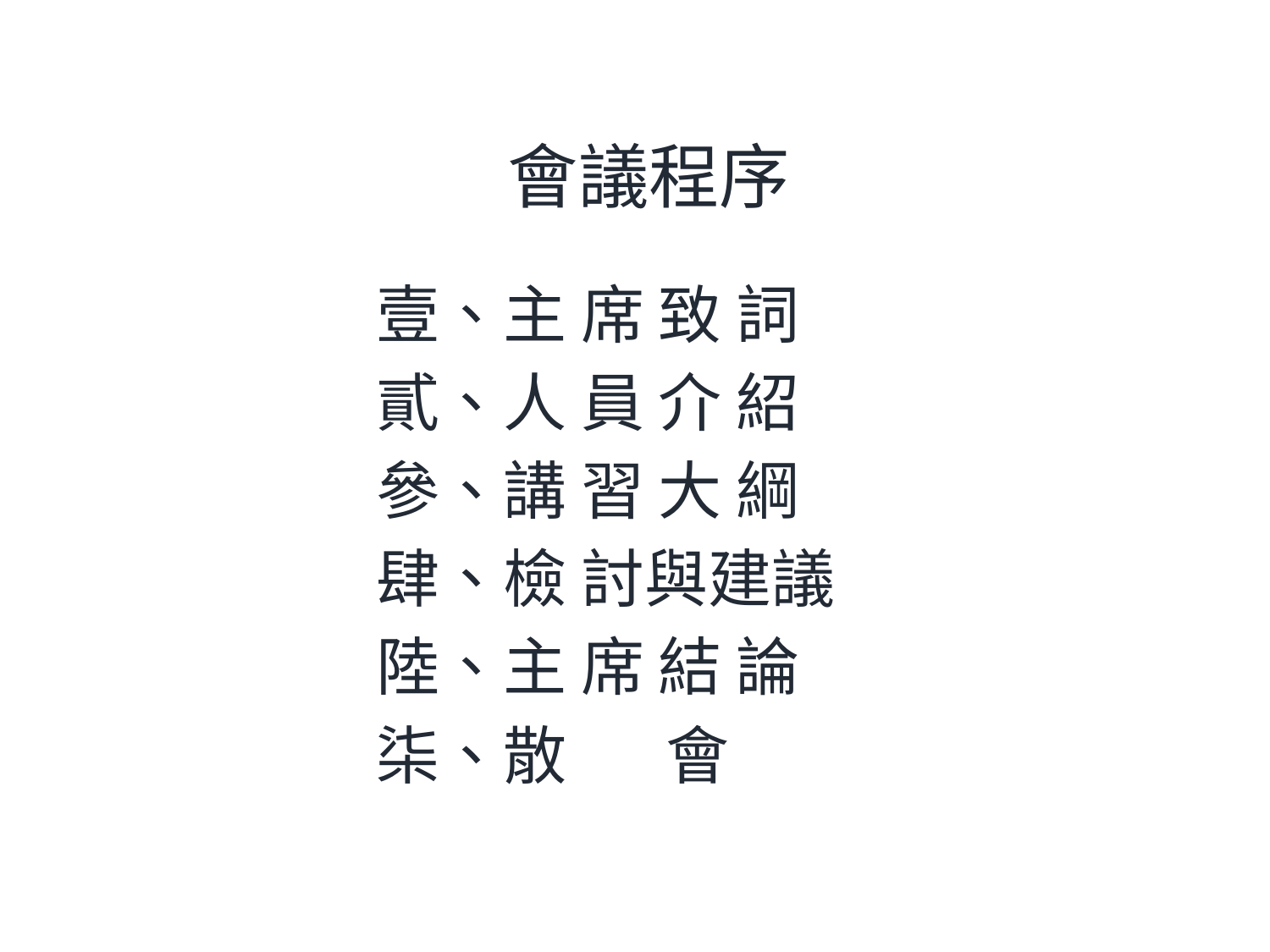

會議程序
壹、主 席 致 詞
貳、人 員 介 紹
參、講 習 大 綱
肆、檢 討與建議
陸、主 席 結 論
柒、散       會